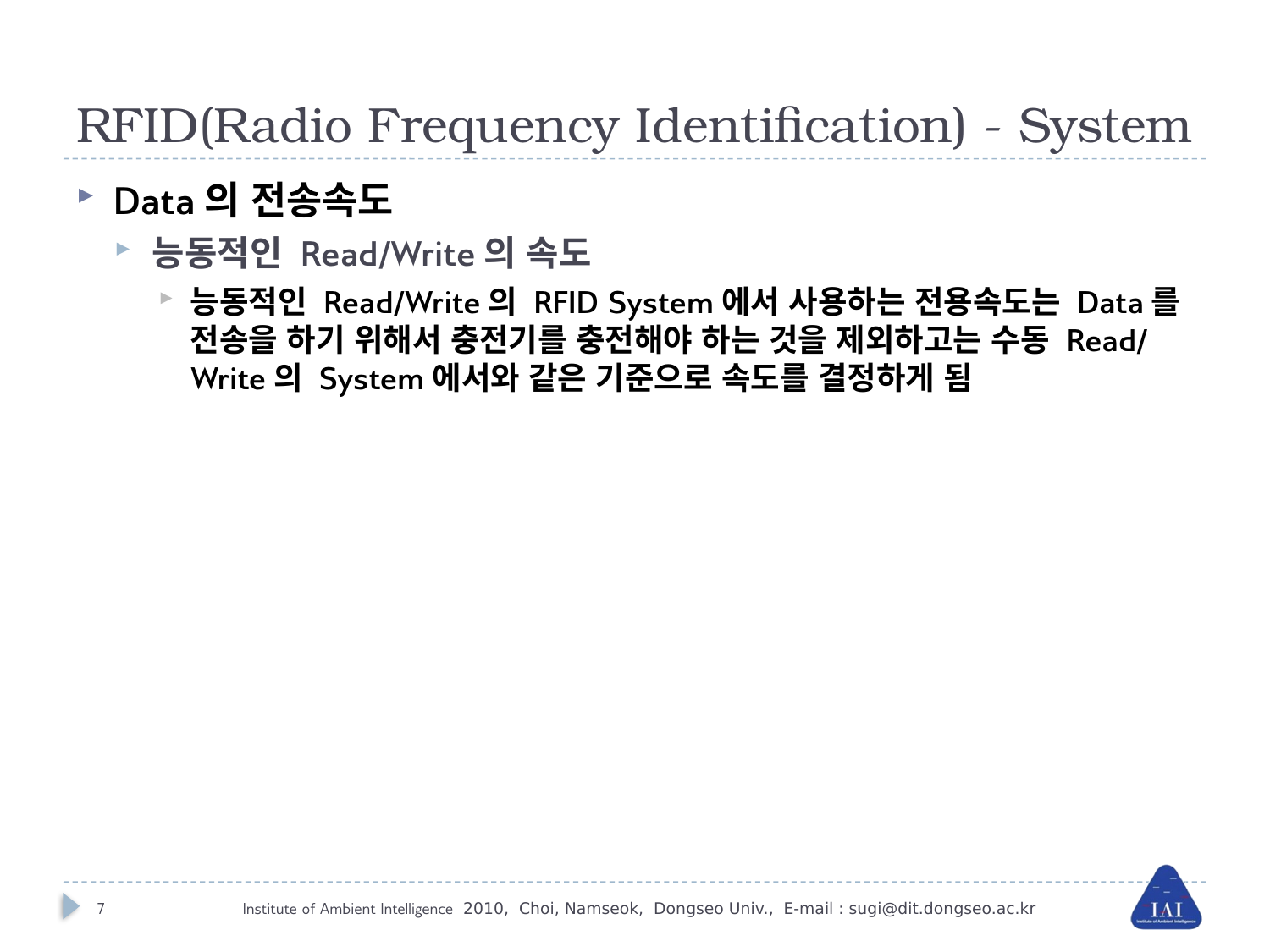

# RFID(Radio Frequency Identification) - System
Data의 전송속도
능동적인 Read/Write의 속도
능동적인 Read/Write의 RFID System에서 사용하는 전용속도는 Data를 전송을 하기 위해서 충전기를 충전해야 하는 것을 제외하고는 수동 Read/ Write의 System에서와 같은 기준으로 속도를 결정하게 됨